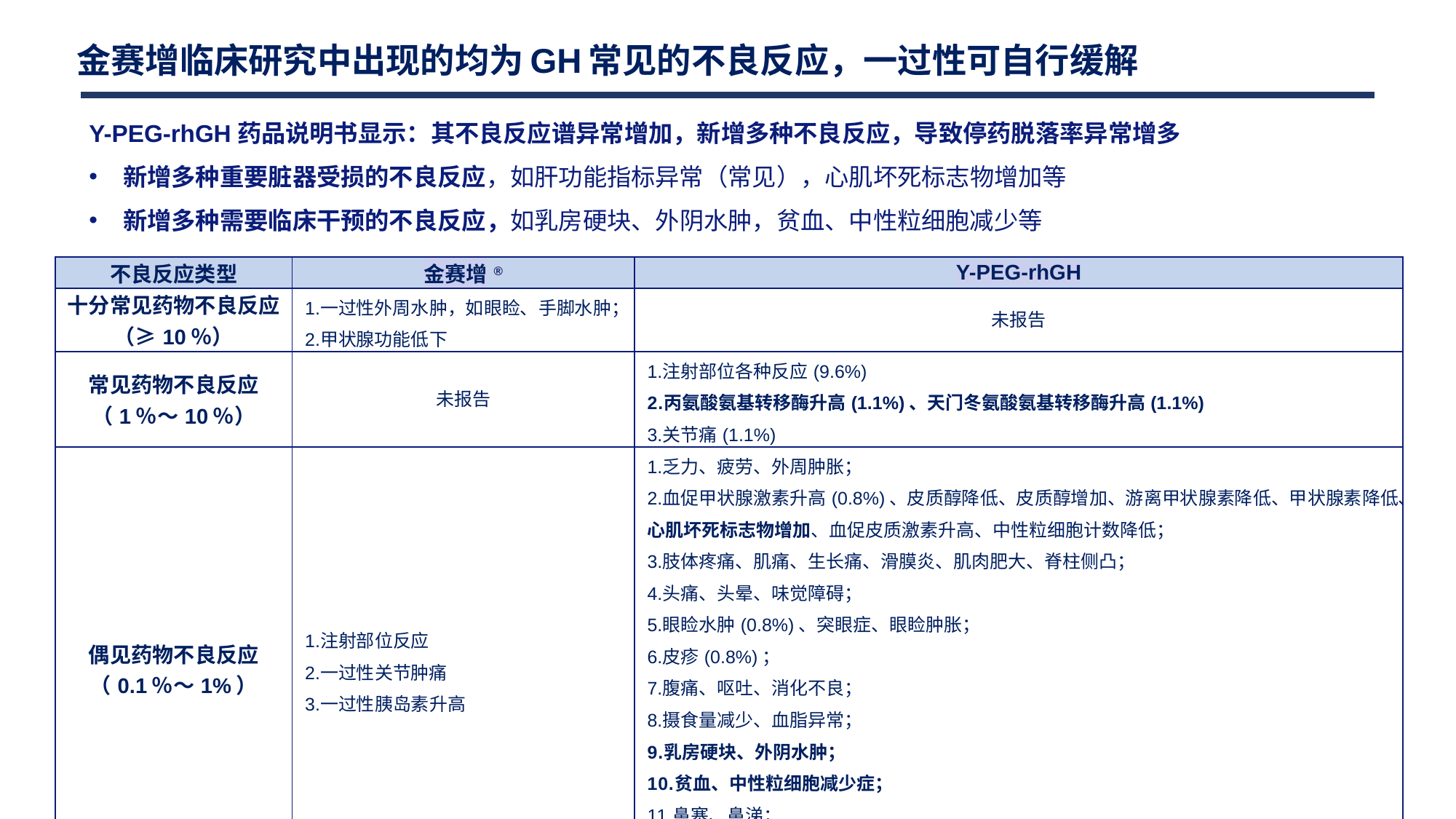

金赛增临床研究中出现的均为GH常见的不良反应，一过性可自行缓解
Y-PEG-rhGH药品说明书显示：其不良反应谱异常增加，新增多种不良反应，导致停药脱落率异常增多
新增多种重要脏器受损的不良反应，如肝功能指标异常（常见），心肌坏死标志物增加等
新增多种需要临床干预的不良反应，如乳房硬块、外阴水肿，贫血、中性粒细胞减少等
| 不良反应类型 | 金赛增® | Y-PEG-rhGH |
| --- | --- | --- |
| 十分常见药物不良反应（≥10％） | 一过性外周水肿，如眼睑、手脚水肿； 甲状腺功能低下 | 未报告 |
| 常见药物不良反应 （1％～10％） | 未报告 | 注射部位各种反应(9.6%) 丙氨酸氨基转移酶升高(1.1%)、天门冬氨酸氨基转移酶升高(1.1%) 关节痛(1.1%) |
| 偶见药物不良反应 （0.1％～1%） | 注射部位反应 一过性关节肿痛 一过性胰岛素升高 | 乏力、疲劳、外周肿胀； 血促甲状腺激素升高(0.8%)、皮质醇降低、皮质醇增加、游离甲状腺素降低、甲状腺素降低、心肌坏死标志物增加、血促皮质激素升高、中性粒细胞计数降低； 肢体疼痛、肌痛、生长痛、滑膜炎、肌肉肥大、脊柱侧凸； 头痛、头晕、味觉障碍； 眼睑水肿(0.8%)、突眼症、眼睑肿胀； 皮疹(0.8%)； 腹痛、呕吐、消化不良； 摄食量减少、血脂异常； 乳房硬块、外阴水肿； 贫血、中性粒细胞减少症； 鼻塞、鼻涕； 睡眠质量差； 窦性心动过速 |